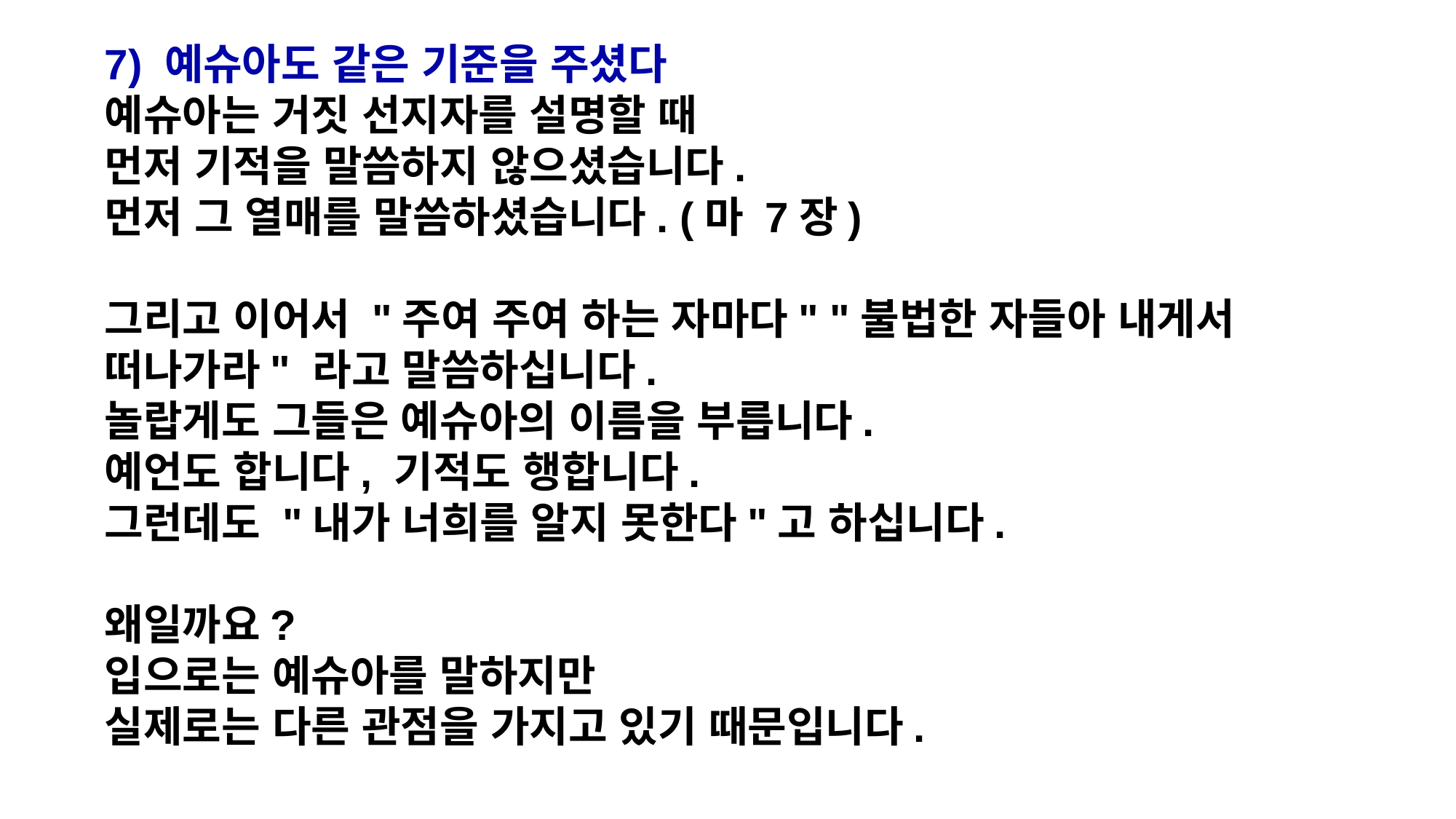

7) 예슈아도 같은 기준을 주셨다
예슈아는 거짓 선지자를 설명할 때
먼저 기적을 말씀하지 않으셨습니다.
먼저 그 열매를 말씀하셨습니다. (마 7장)

그리고 이어서 "주여 주여 하는 자마다" "불법한 자들아 내게서 떠나가라" 라고 말씀하십니다.
놀랍게도 그들은 예슈아의 이름을 부릅니다.
예언도 합니다, 기적도 행합니다.
그런데도 "내가 너희를 알지 못한다"고 하십니다.

왜일까요?
입으로는 예슈아를 말하지만
실제로는 다른 관점을 가지고 있기 때문입니다.